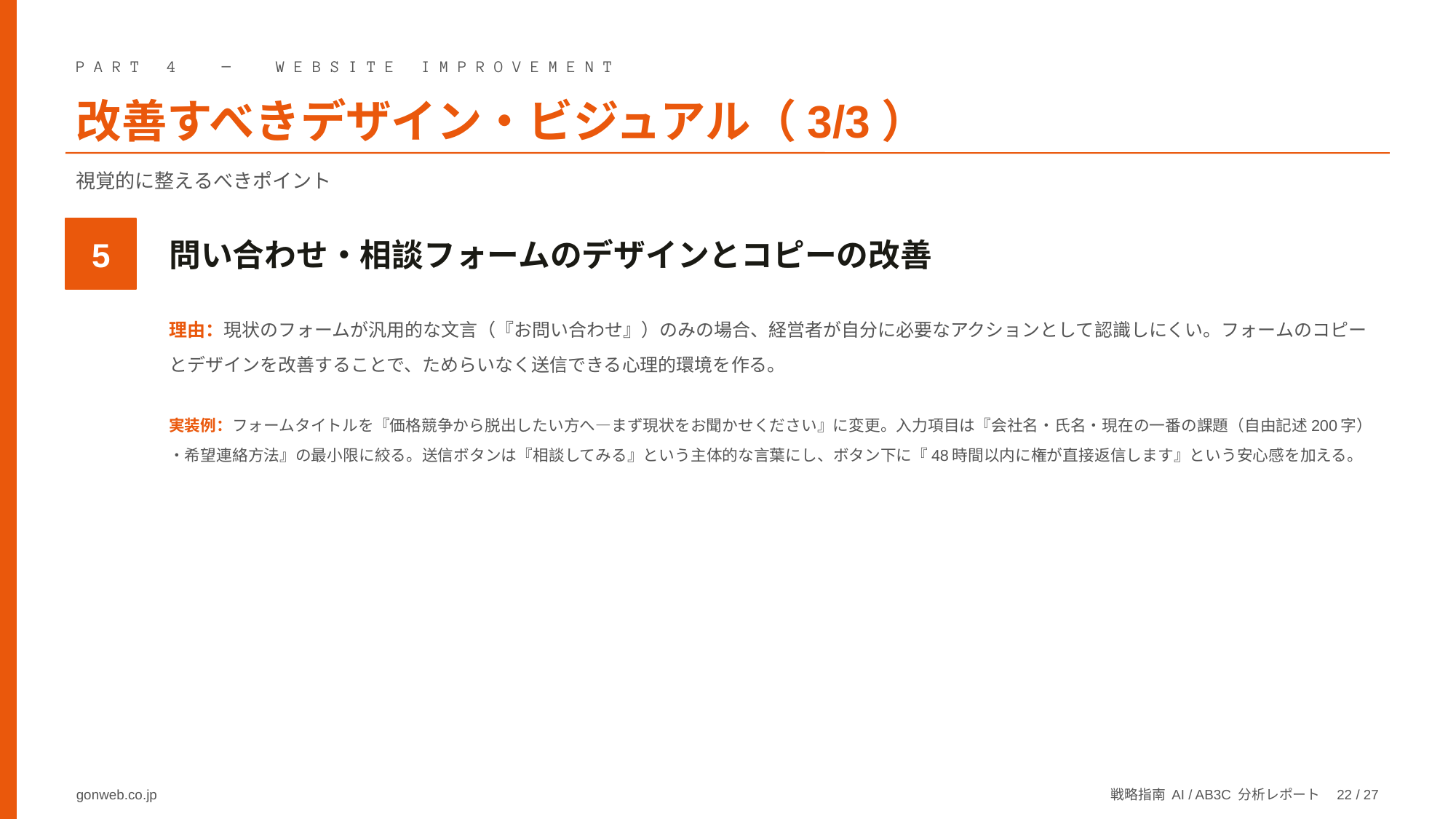

PART 4  ─  WEBSITE IMPROVEMENT
改善すべきデザイン・ビジュアル（3/3）

視覚的に整えるべきポイント
問い合わせ・相談フォームのデザインとコピーの改善

5
理由：現状のフォームが汎用的な文言（『お問い合わせ』）のみの場合、経営者が自分に必要なアクションとして認識しにくい。フォームのコピーとデザインを改善することで、ためらいなく送信できる心理的環境を作る。
実装例：フォームタイトルを『価格競争から脱出したい方へ―まず現状をお聞かせください』に変更。入力項目は『会社名・氏名・現在の一番の課題（自由記述200字）・希望連絡方法』の最小限に絞る。送信ボタンは『相談してみる』という主体的な言葉にし、ボタン下に『48時間以内に権が直接返信します』という安心感を加える。
gonweb.co.jp
戦略指南 AI / AB3C 分析レポート　22 / 27